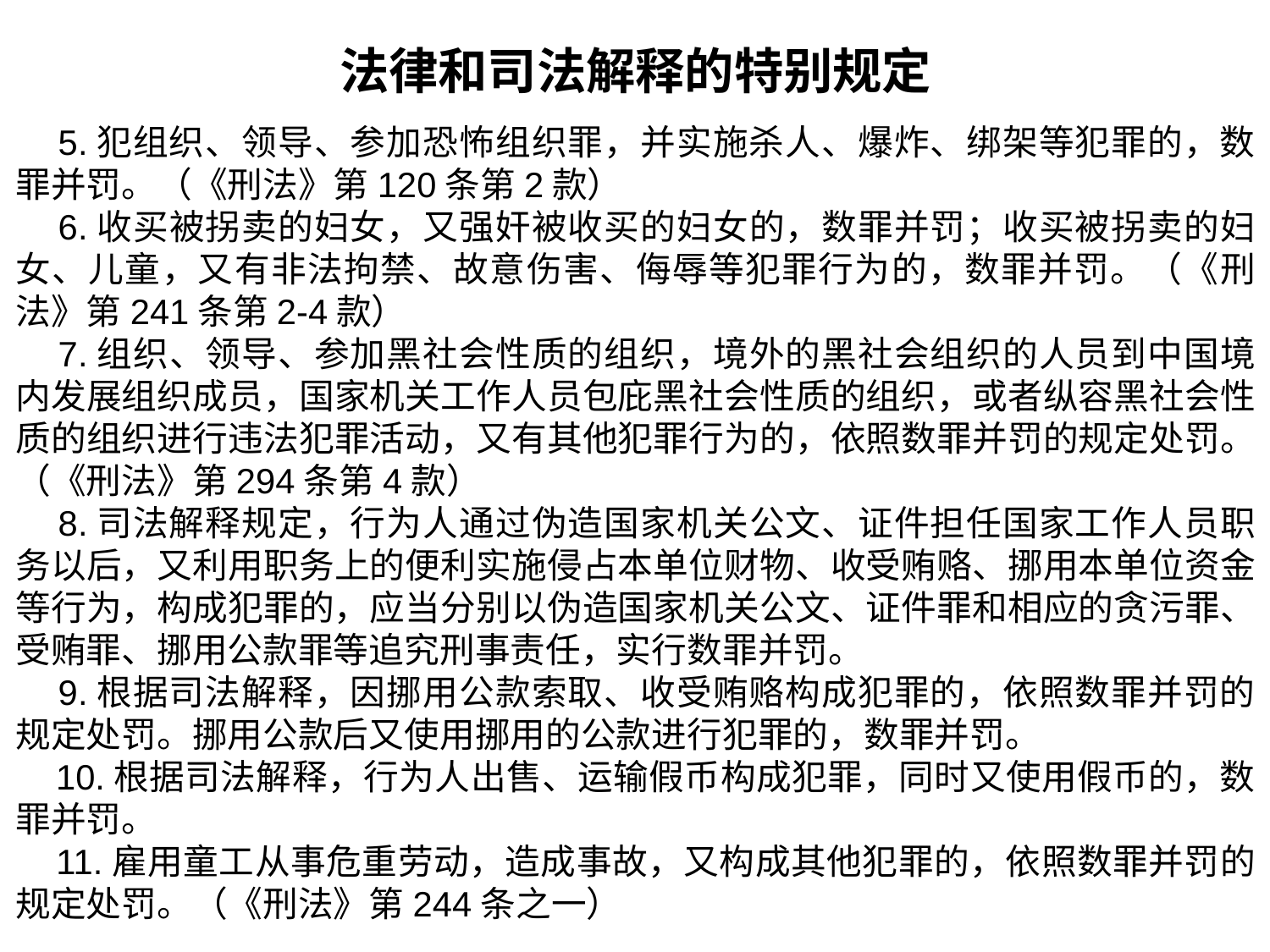

法律和司法解释的特别规定

    5.犯组织、领导、参加恐怖组织罪，并实施杀人、爆炸、绑架等犯罪的，数罪并罚。（《刑法》第120条第2款）
    6.收买被拐卖的妇女，又强奸被收买的妇女的，数罪并罚；收买被拐卖的妇女、儿童，又有非法拘禁、故意伤害、侮辱等犯罪行为的，数罪并罚。（《刑法》第241条第2-4款）
    7.组织、领导、参加黑社会性质的组织，境外的黑社会组织的人员到中国境内发展组织成员，国家机关工作人员包庇黑社会性质的组织，或者纵容黑社会性质的组织进行违法犯罪活动，又有其他犯罪行为的，依照数罪并罚的规定处罚。（《刑法》第294条第4款）
    8.司法解释规定，行为人通过伪造国家机关公文、证件担任国家工作人员职务以后，又利用职务上的便利实施侵占本单位财物、收受贿赂、挪用本单位资金等行为，构成犯罪的，应当分别以伪造国家机关公文、证件罪和相应的贪污罪、受贿罪、挪用公款罪等追究刑事责任，实行数罪并罚。
    9.根据司法解释，因挪用公款索取、收受贿赂构成犯罪的，依照数罪并罚的规定处罚。挪用公款后又使用挪用的公款进行犯罪的，数罪并罚。
    10.根据司法解释，行为人出售、运输假币构成犯罪，同时又使用假币的，数罪并罚。
    11.雇用童工从事危重劳动，造成事故，又构成其他犯罪的，依照数罪并罚的规定处罚。（《刑法》第244条之一）